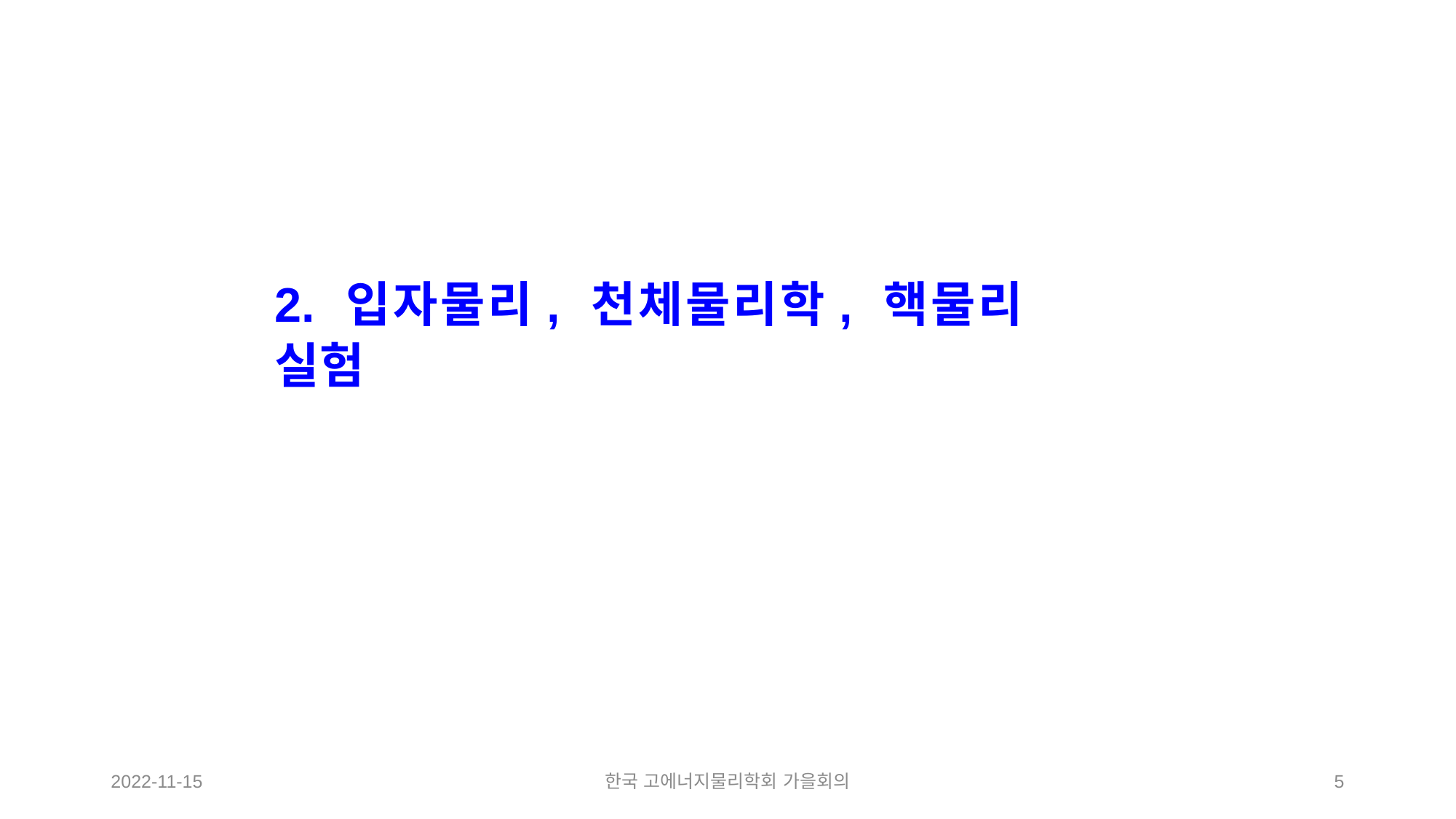

2. 입자물리, 천체물리학, 핵물리 실험
2022-11-15
한국 고에너지물리학회 가을회의
5